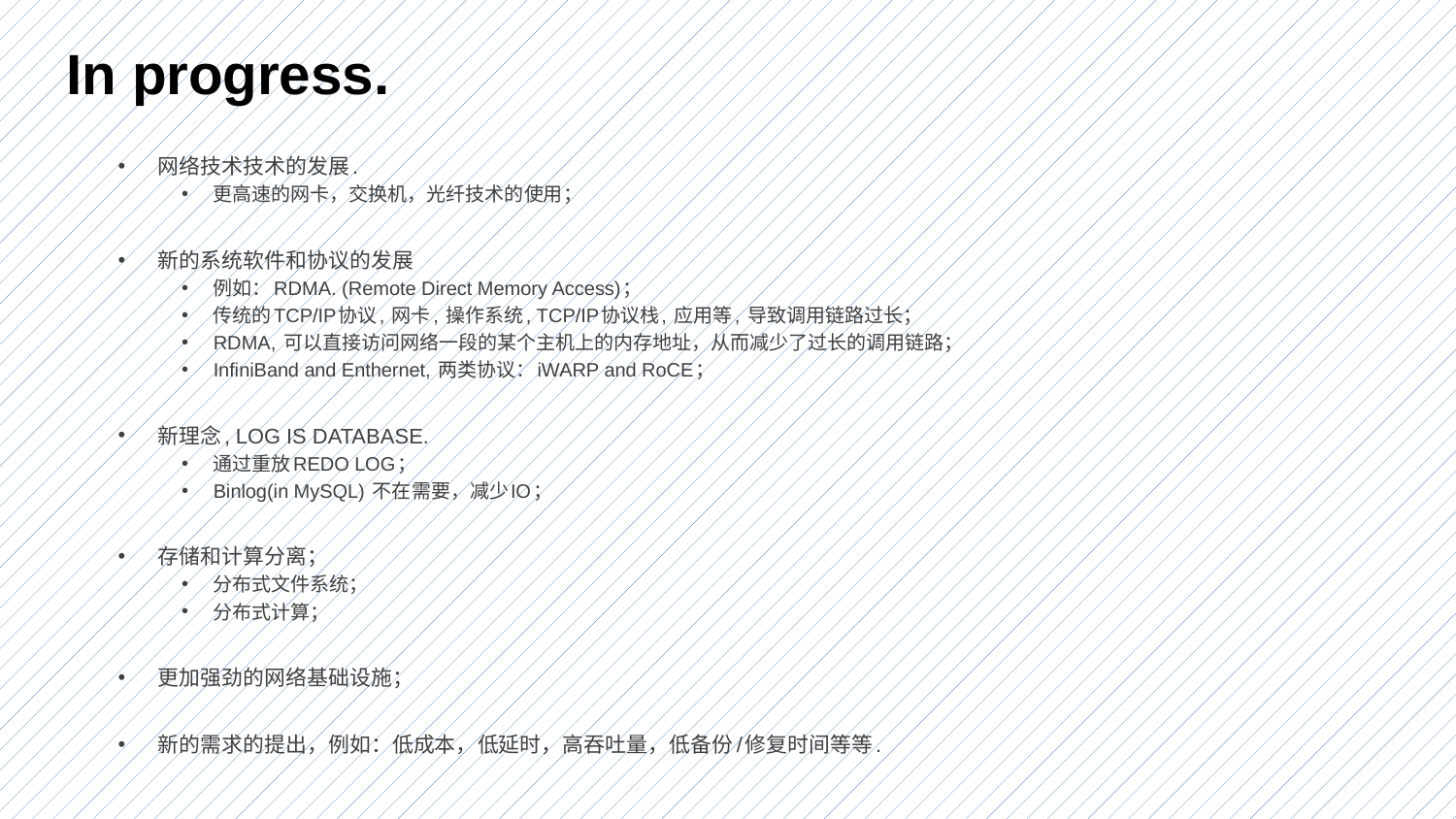

# In progress.
网络技术技术的发展.
更高速的网卡，交换机，光纤技术的使用；

新的系统软件和协议的发展
例如：RDMA. (Remote Direct Memory Access)；
传统的TCP/IP协议, 网卡, 操作系统, TCP/IP协议栈, 应用等, 导致调用链路过长；
RDMA, 可以直接访问网络一段的某个主机上的内存地址，从而减少了过长的调用链路；
InfiniBand and Enthernet, 两类协议：iWARP and RoCE；

新理念, LOG IS DATABASE.
通过重放REDO LOG；
Binlog(in MySQL) 不在需要，减少IO；

存储和计算分离；
分布式文件系统；
分布式计算；

更加强劲的网络基础设施；

新的需求的提出，例如：低成本，低延时，高吞吐量，低备份/修复时间等等.